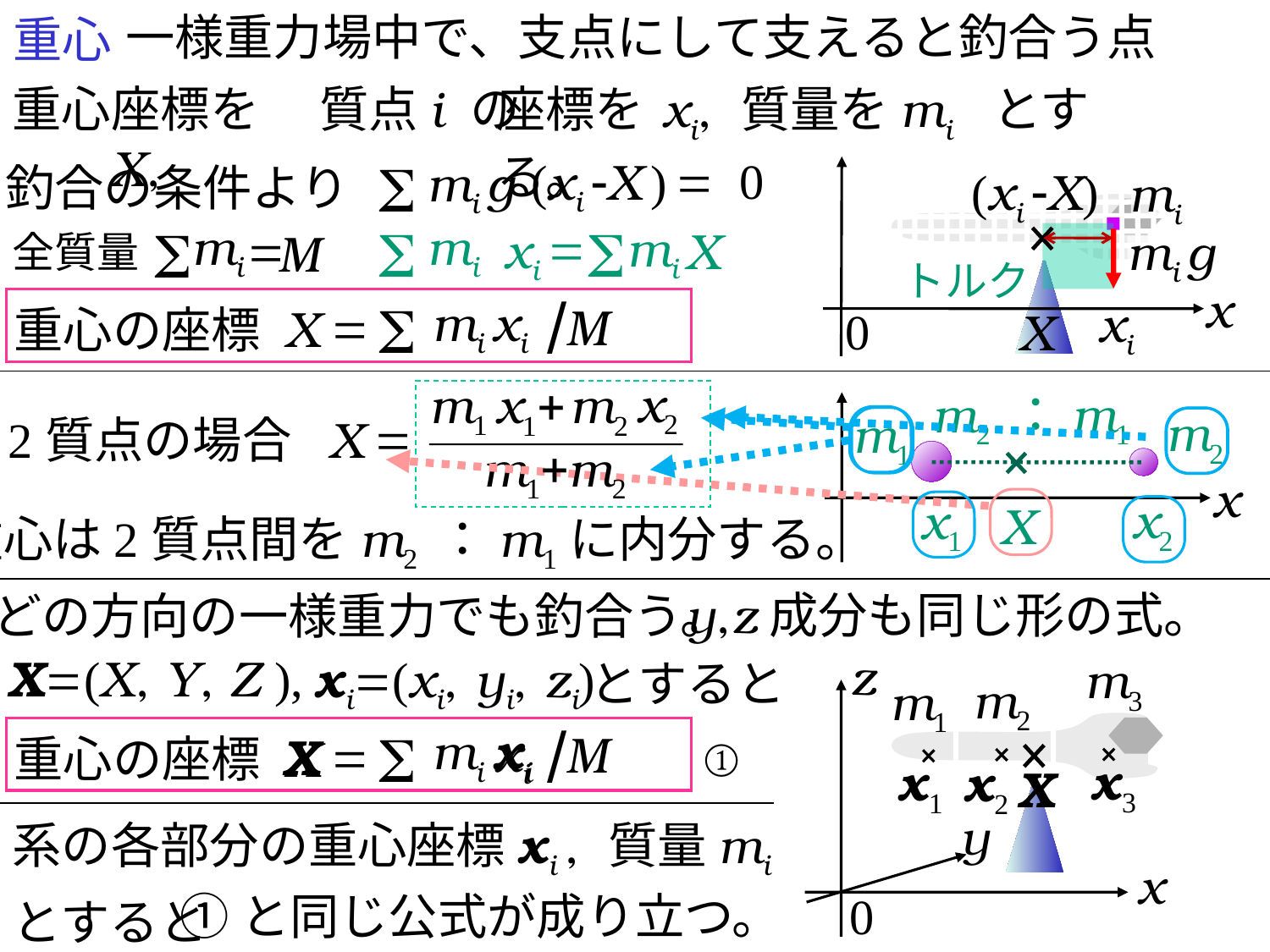

# 重心
一様重力場中で、支点にして支えると釣合う点
重心
座標をX,
座標を xi, 質量をmi　とする。
質点i の
Σ
= 0
(xi −X )
mi g
釣合の条件より
(xi −X)

mi

Σ
Σ
Σ
mi
mi
mi
=
xi
=
X
M

全質量

mi g

トルク

x
/
Σ
mi xi
xi

=
M
X
重心の座標
0
X

x2
+
m1
m2
x1
m2 ：m1

m2
m1
=
X
2質点の場合

+
m2
m1

x

x2
x1
X

重心は2質点間をm2 ：m1に内分する。
y,z成分も同じ形の式。
どの方向の一様重力でも釣合う。
z
X=(X, Y, Z ),
xi=(xi, yi, zi)
m3
とすると
m2
m1

/
Σ
mi
M

=
重心の座標

xi
xi

X
①
X

x3

x1
x2

X

y
系の各部分の重心座標xi , 質量mi
とすると
x

①と同じ公式が成り立つ。
0